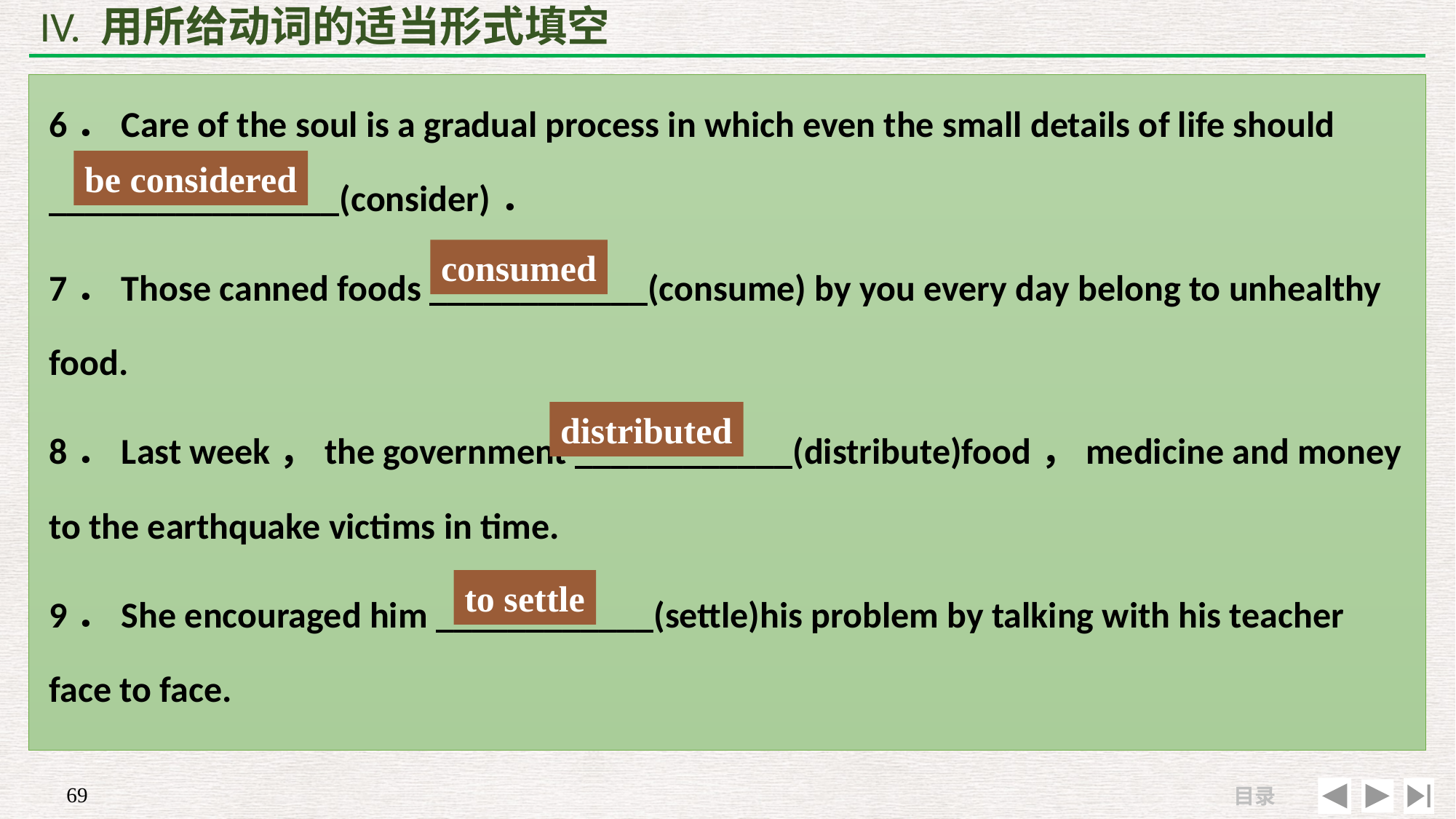

# IV. 用所给动词的适当形式填空
6．Care of the soul is a gradual process in which even the small details of life should ________________(consider)．
7．Those canned foods ____________(consume) by you every day belong to unhealthy food.
8．Last week，the government ____________(distribute)food，medicine and money to the earthquake victims in time.
9．She encouraged him ____________(settle)his problem by talking with his teacher face to face.

be considered
consumed
distributed
to settle